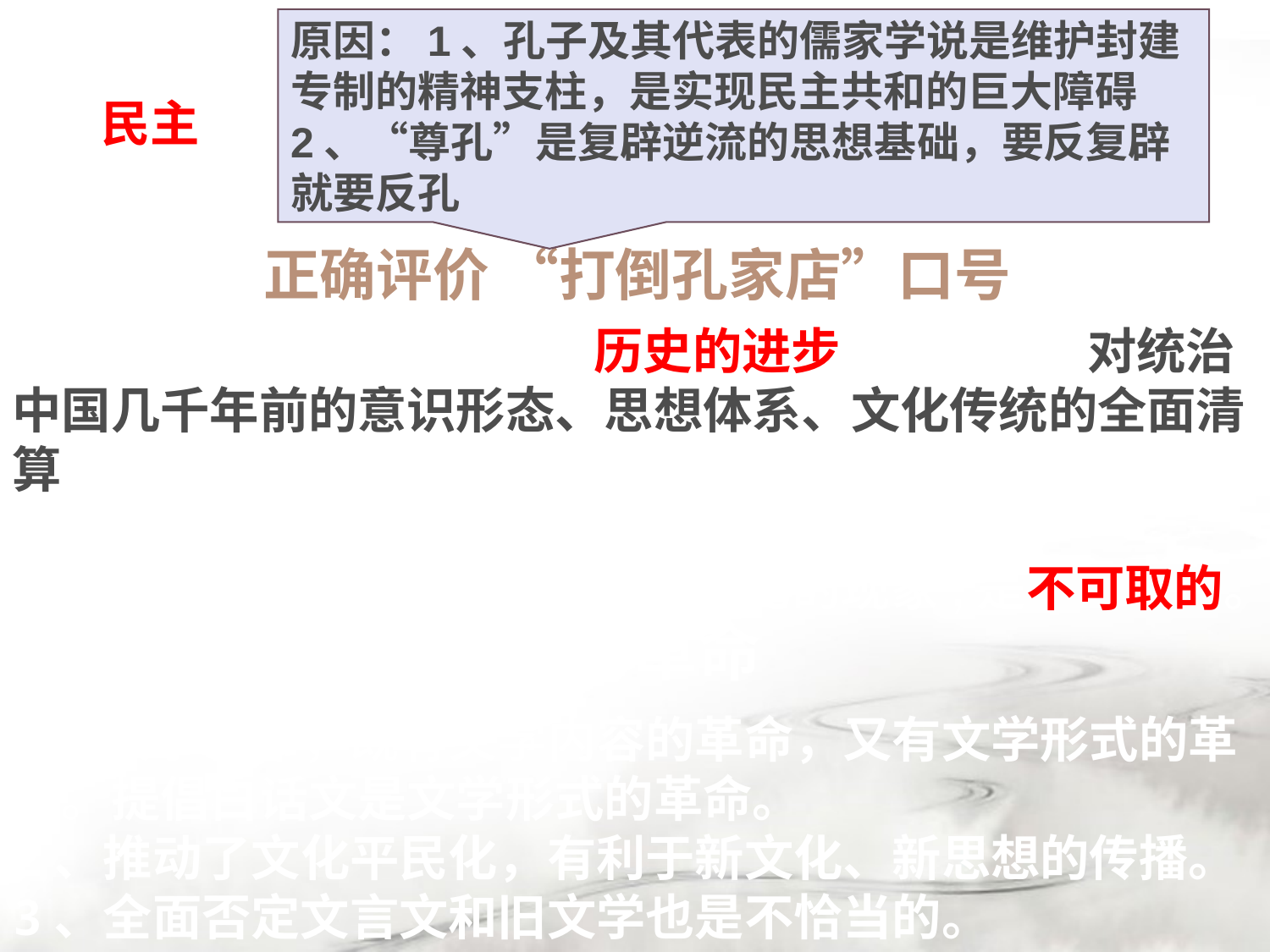

“民主与科学”口号
原因：1、孔子及其代表的儒家学说是维护封建专制的精神支柱，是实现民主共和的巨大障碍
2、“尊孔”是复辟逆流的思想基础，要反复辟就要反孔
1、民主侧重于公民意识的培养，科学侧重于民智的开发。
2、首倡以此作为衡量一切社会现象的价值原则。
正确评价 “打倒孔家店”口号
1、“打倒孔家店”是一种历史的进步。其实质是对统治中国几千年前的意识形态、思想体系、文化传统的全面清算。
2、“打倒孔家店”不是反对孔子个人。
3、实践中出现了完全否定传统文化的现象,是不可取的。
文学革命
1、文学革命，既有文学内容的革命，又有文学形式的革命。提倡白话文是文学形式的革命。
2、推动了文化平民化，有利于新文化、新思想的传播。
3、全面否定文言文和旧文学也是不恰当的。